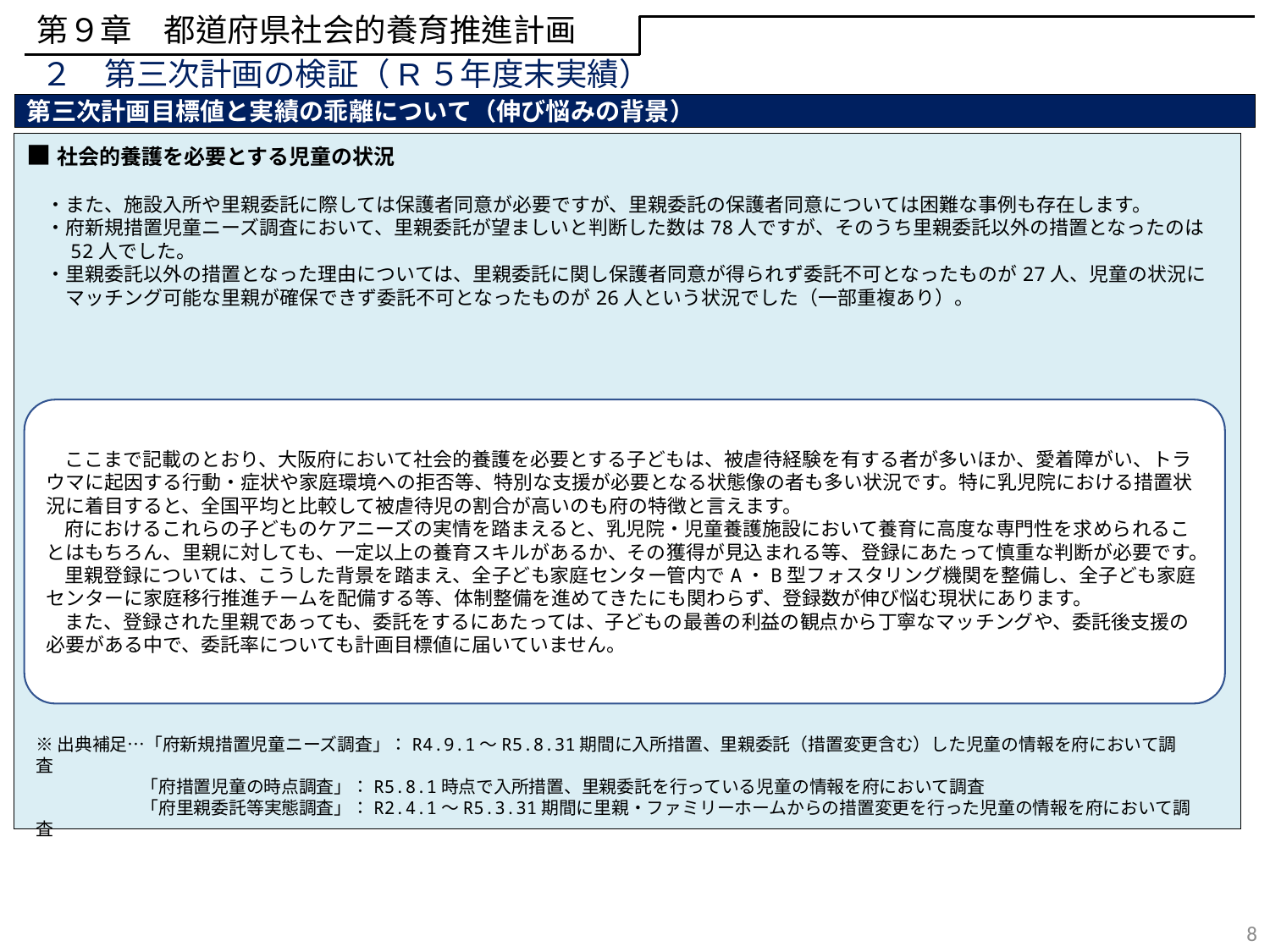

第９章　都道府県社会的養育推進計画
２　第三次計画の検証（R５年度末実績）
第三次計画目標値と実績の乖離について（伸び悩みの背景）
■社会的養護を必要とする児童の状況

　・また、施設入所や里親委託に際しては保護者同意が必要ですが、里親委託の保護者同意については困難な事例も存在します。
　・府新規措置児童ニーズ調査において、里親委託が望ましいと判断した数は78人ですが、そのうち里親委託以外の措置となったのは
　　52人でした。
　・里親委託以外の措置となった理由については、里親委託に関し保護者同意が得られず委託不可となったものが27人、児童の状況に
　　マッチング可能な里親が確保できず委託不可となったものが26人という状況でした（一部重複あり）。
ここまで記載のとおり、大阪府において社会的養護を必要とする子どもは、被虐待経験を有する者が多いほか、愛着障がい、トラウマに起因する行動・症状や家庭環境への拒否等、特別な支援が必要となる状態像の者も多い状況です。特に乳児院における措置状況に着目すると、全国平均と比較して被虐待児の割合が高いのも府の特徴と言えます。
府におけるこれらの子どものケアニーズの実情を踏まえると、乳児院・児童養護施設において養育に高度な専門性を求められることはもちろん、里親に対しても、一定以上の養育スキルがあるか、その獲得が見込まれる等、登録にあたって慎重な判断が必要です。
里親登録については、こうした背景を踏まえ、全子ども家庭センター管内でA・B型フォスタリング機関を整備し、全子ども家庭センターに家庭移行推進チームを配備する等、体制整備を進めてきたにも関わらず、登録数が伸び悩む現状にあります。
また、登録された里親であっても、委託をするにあたっては、子どもの最善の利益の観点から丁寧なマッチングや、委託後支援の必要がある中で、委託率についても計画目標値に届いていません。
※出典補足…「府新規措置児童ニーズ調査」：R4.9.1～R5.8.31期間に入所措置、里親委託（措置変更含む）した児童の情報を府において調査
　　　　　　「府措置児童の時点調査」：R5.8.1時点で入所措置、里親委託を行っている児童の情報を府において調査
　　　　　　「府里親委託等実態調査」：R2.4.1～R5.3.31期間に里親・ファミリーホームからの措置変更を行った児童の情報を府において調査

8